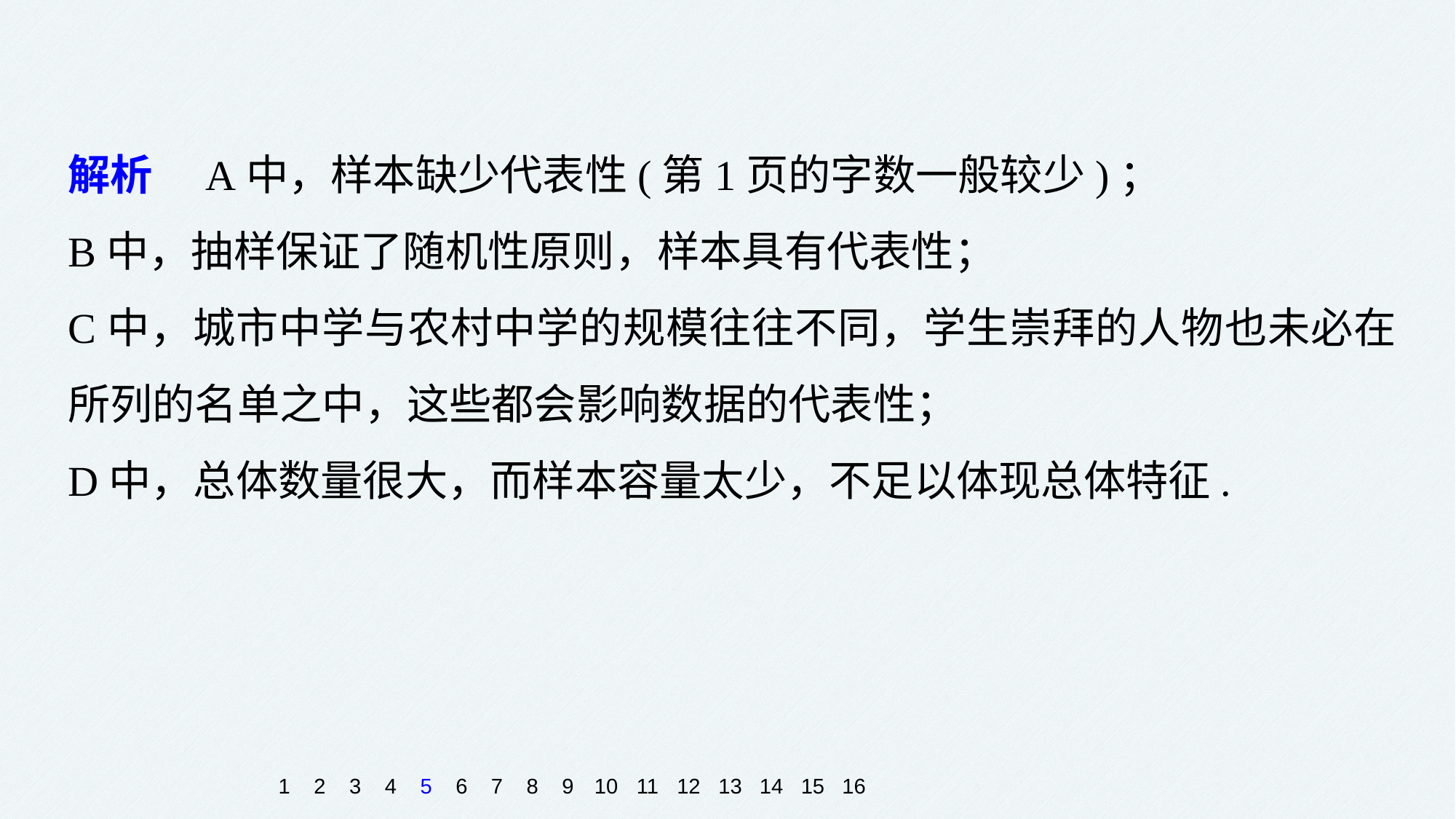

解析　A中，样本缺少代表性(第1页的字数一般较少)；
B中，抽样保证了随机性原则，样本具有代表性；
C中，城市中学与农村中学的规模往往不同，学生崇拜的人物也未必在所列的名单之中，这些都会影响数据的代表性；
D中，总体数量很大，而样本容量太少，不足以体现总体特征.
1
2
3
4
5
6
7
8
9
10
11
12
13
14
15
16